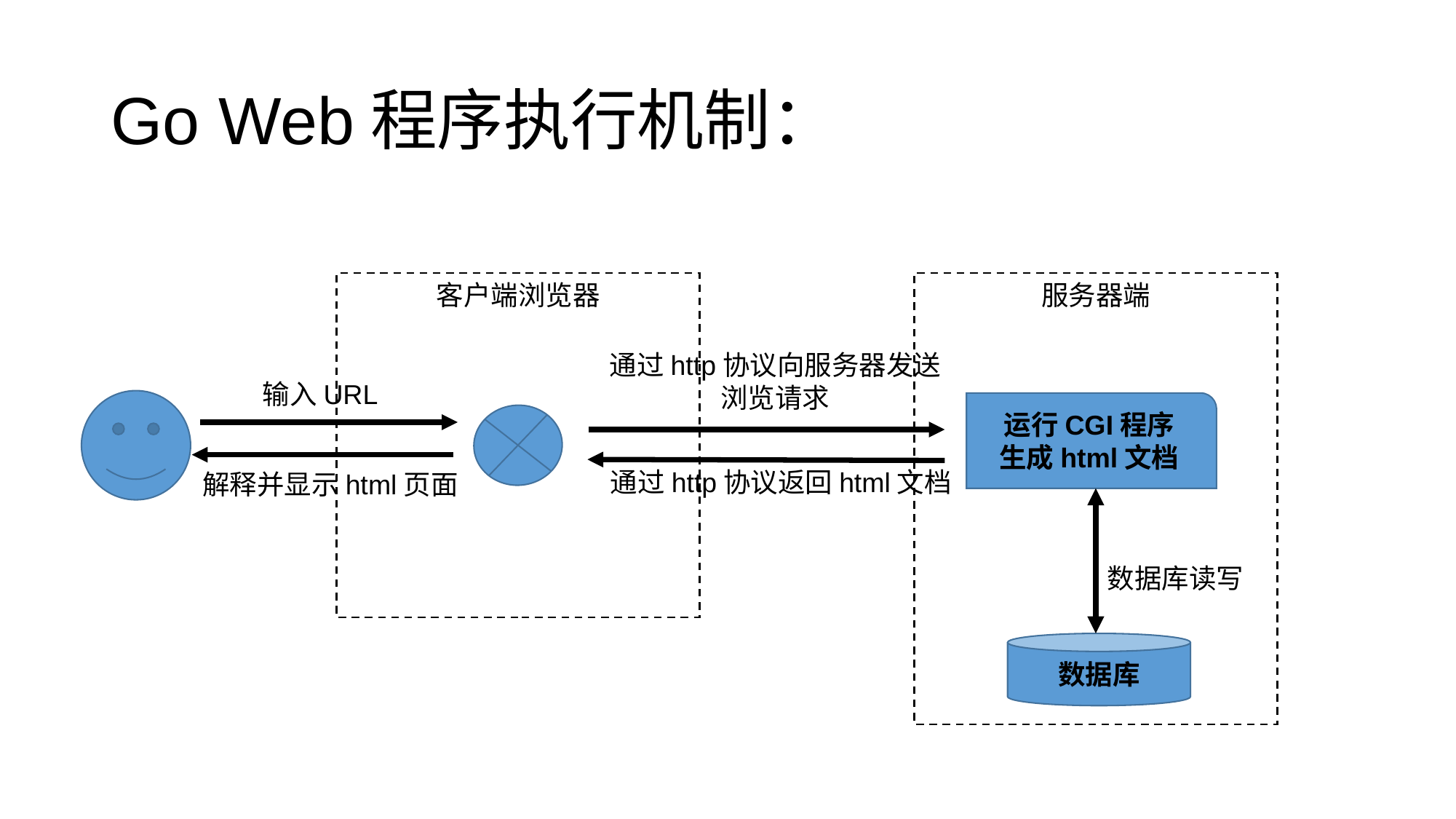

# Go Web程序执行机制：
服务器端
客户端浏览器
通过http协议向服务器发送
浏览请求
输入URL

运行CGI程序
生成html文档

通过http协议返回html文档
解释并显示html页面
数据库读写
数据库